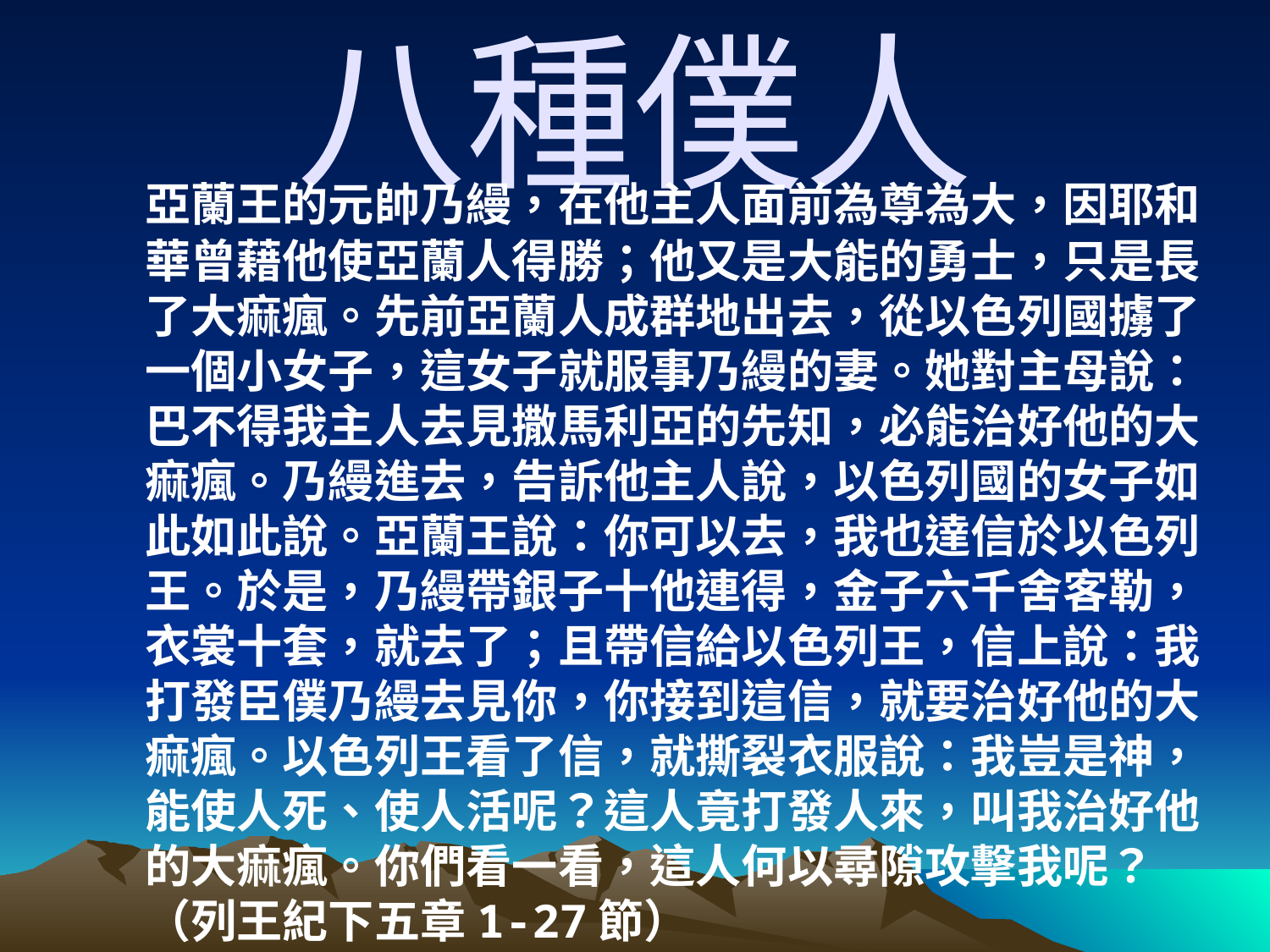

八種僕人
	亞蘭王的元帥乃縵，在他主人面前為尊為大，因耶和華曾藉他使亞蘭人得勝；他又是大能的勇士，只是長了大痲瘋。先前亞蘭人成群地出去，從以色列國擄了一個小女子，這女子就服事乃縵的妻。她對主母說：巴不得我主人去見撒馬利亞的先知，必能治好他的大痲瘋。乃縵進去，告訴他主人說，以色列國的女子如此如此說。亞蘭王說：你可以去，我也達信於以色列王。於是，乃縵帶銀子十他連得，金子六千舍客勒，衣裳十套，就去了；且帶信給以色列王，信上說：我打發臣僕乃縵去見你，你接到這信，就要治好他的大痲瘋。以色列王看了信，就撕裂衣服說：我豈是神，能使人死、使人活呢？這人竟打發人來，叫我治好他的大痲瘋。你們看一看，這人何以尋隙攻擊我呢？（列王紀下五章1-27節）